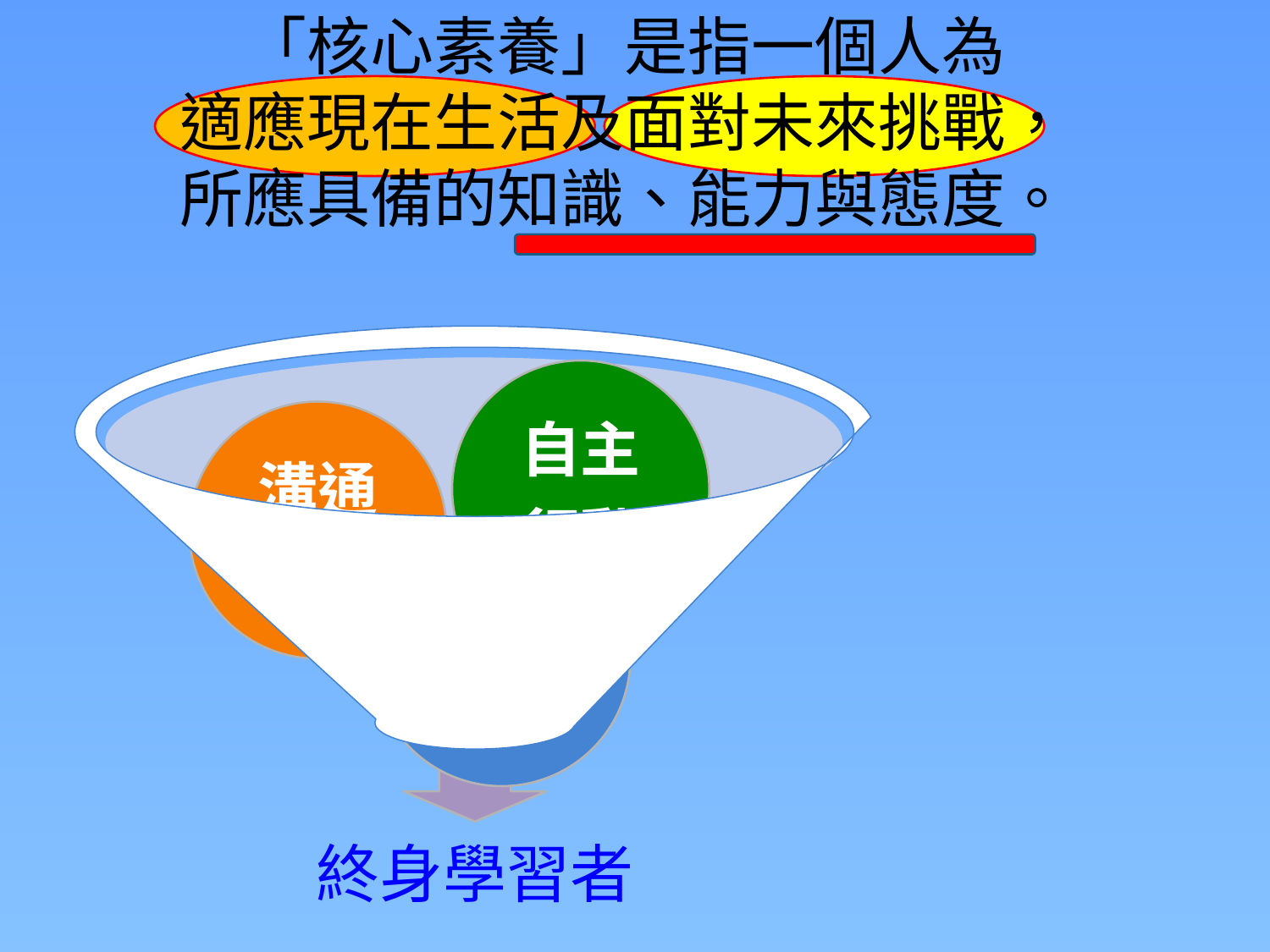

# 「核心素養」是指一個人為 適應現在生活及面對未來挑戰， 所應具備的知識、能力與態度。

自主行動
溝通互動
社會參與
終身學習者